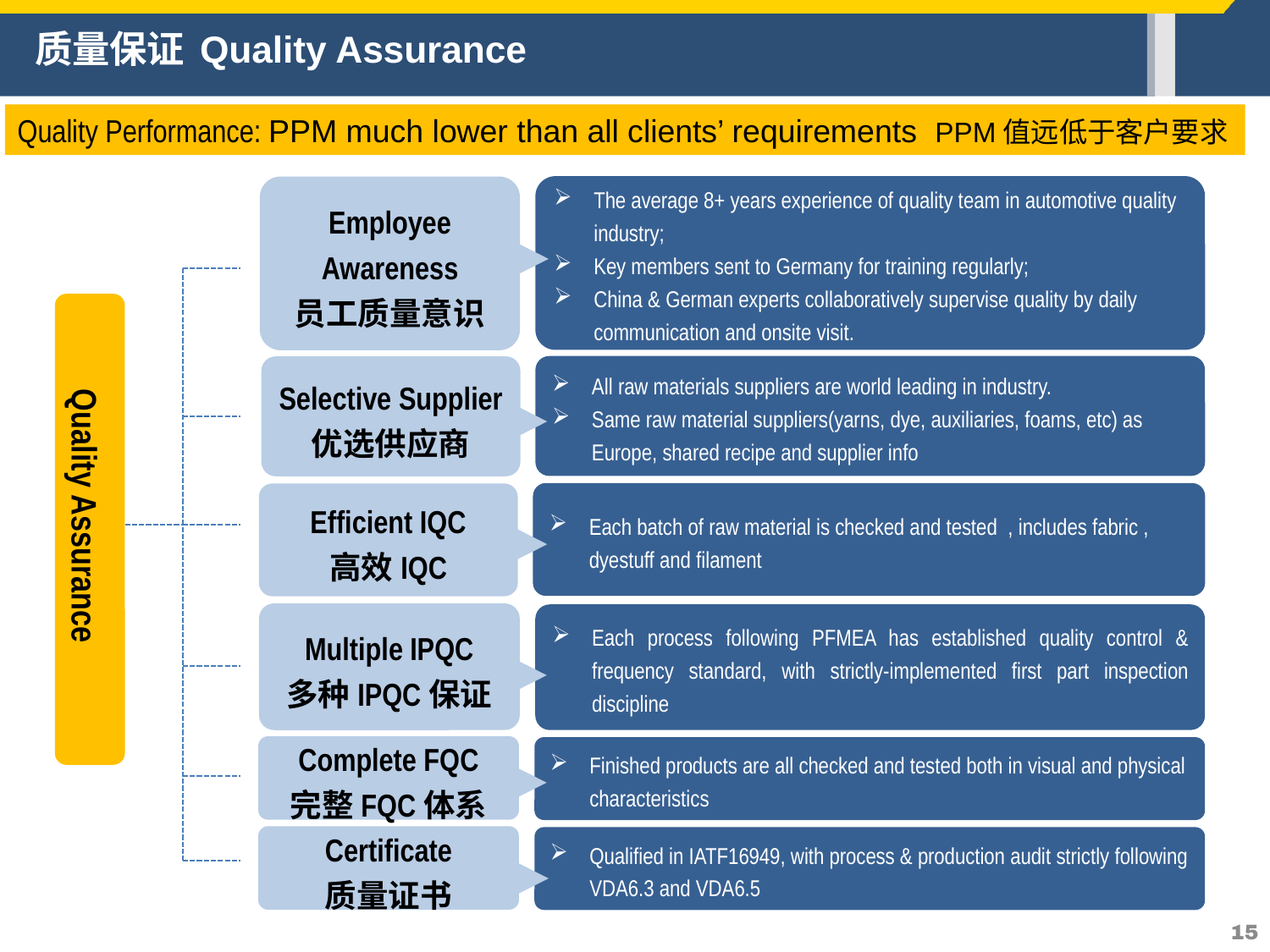

# 质量保证 Quality Assurance
Quality Performance: PPM much lower than all clients’ requirements  PPM值远低于客户要求
The average 8+ years experience of quality team in automotive quality industry;
Key members sent to Germany for training regularly;
China & German experts collaboratively supervise quality by daily communication and onsite visit.
Employee Awareness
员工质量意识

Quality Assurance
All raw materials suppliers are world leading in industry.
Same raw material suppliers(yarns, dye, auxiliaries, foams, etc) as Europe, shared recipe and supplier info
Selective Supplier
优选供应商

Each batch of raw material is checked and tested  , includes fabric , dyestuff and filament
Efficient IQC
高效IQC

Multiple IPQC
多种IPQC保证
Each process following PFMEA has established quality control & frequency standard, with strictly-implemented first part inspection discipline

Complete FQC
完整FQC体系
Finished products are all checked and tested both in visual and physical characteristics

Certificate
质量证书
Qualified in IATF16949, with process & production audit strictly following VDA6.3 and VDA6.5

15